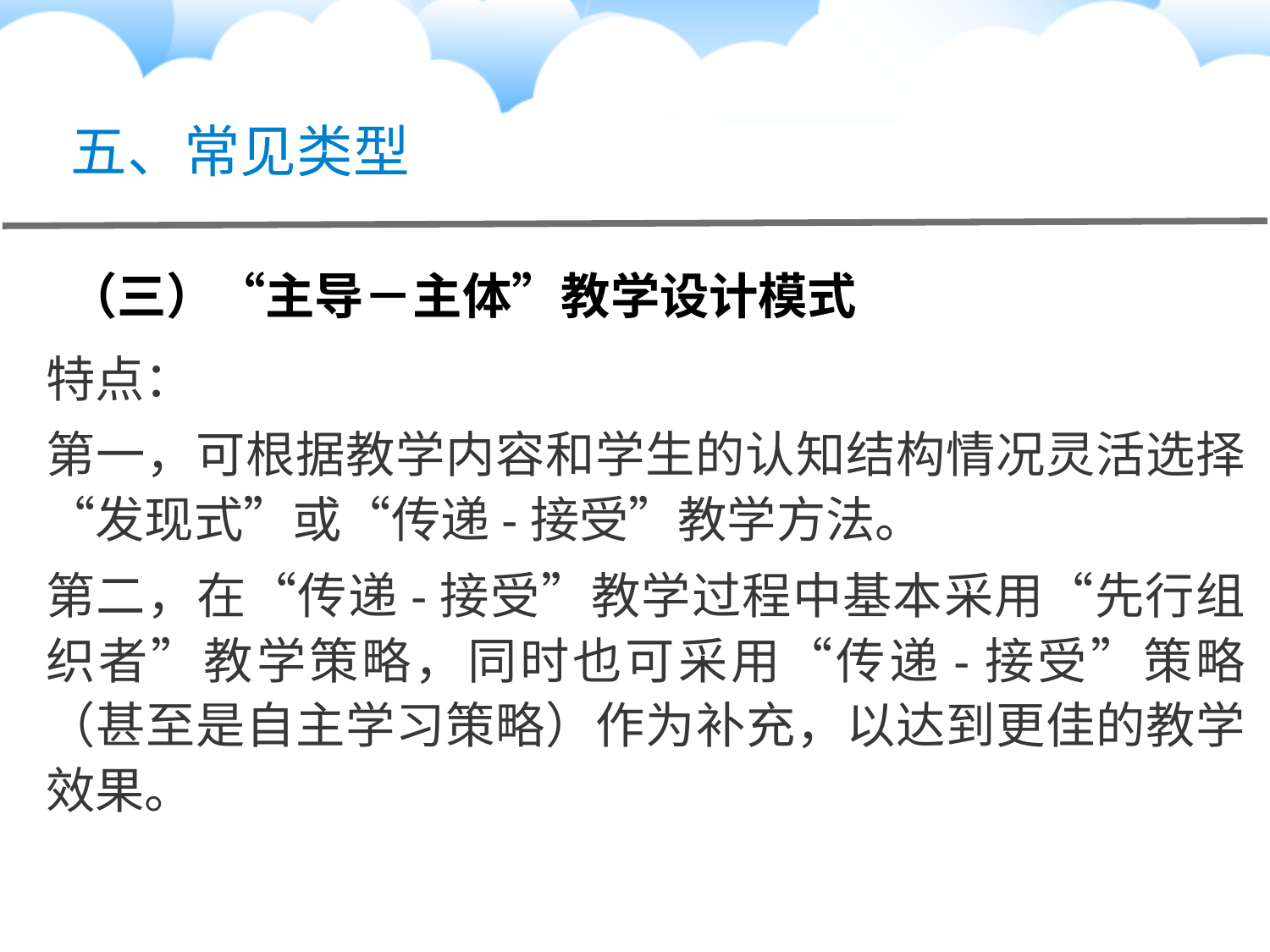

# 五、常见类型
（三）“主导－主体”教学设计模式
特点：
第一，可根据教学内容和学生的认知结构情况灵活选择“发现式”或“传递-接受”教学方法。
第二，在“传递-接受”教学过程中基本采用“先行组织者”教学策略，同时也可采用“传递-接受”策略（甚至是自主学习策略）作为补充，以达到更佳的教学效果。